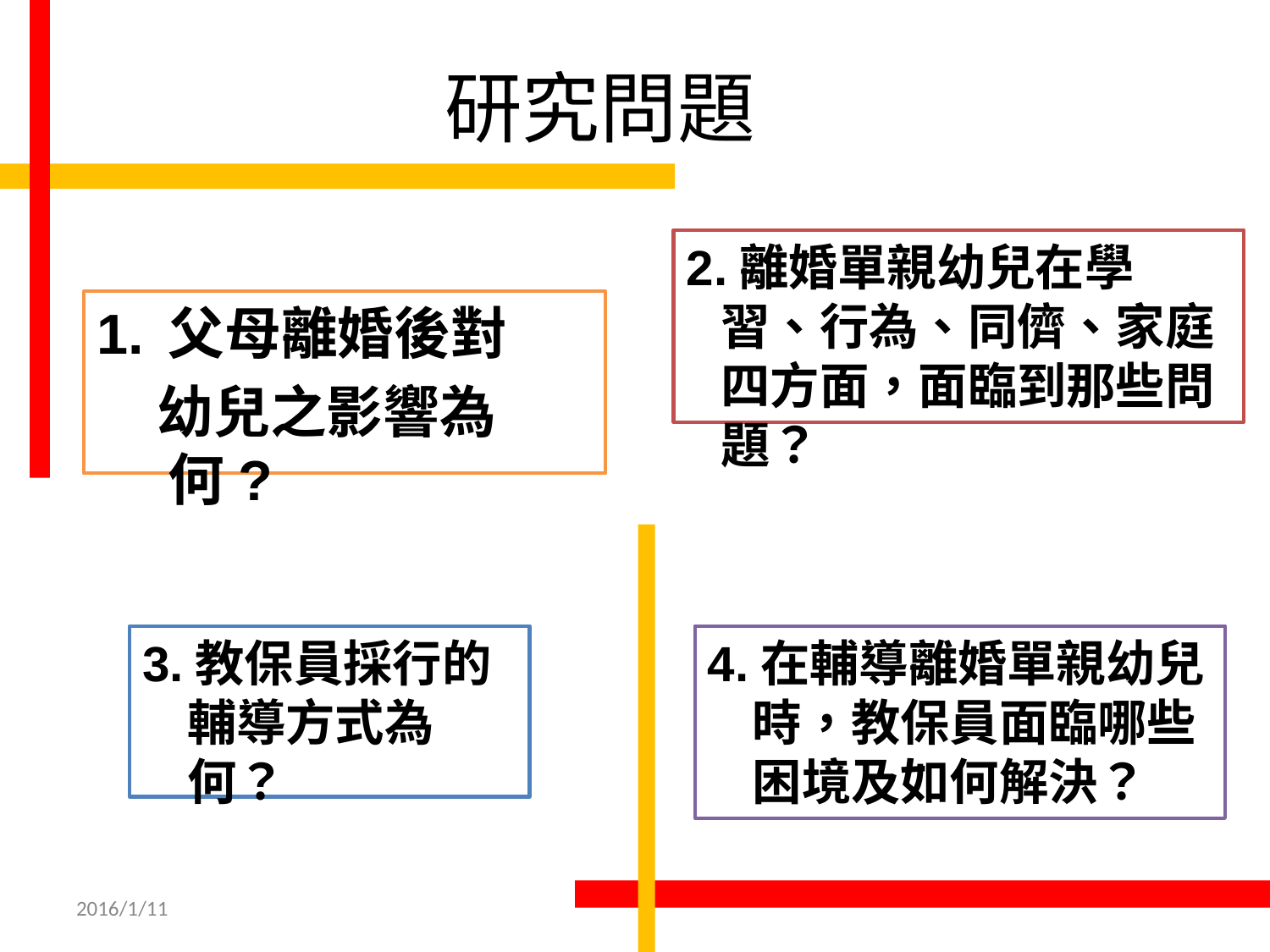

# 研究問題

2.離婚單親幼兒在學習、行為、同儕、家庭四方面，面臨到那些問題？
父母離婚後對
   幼兒之影響為何?

3.教保員採行的輔導方式為何？

4.在輔導離婚單親幼兒時，教保員面臨哪些困境及如何解決？

2016/1/11